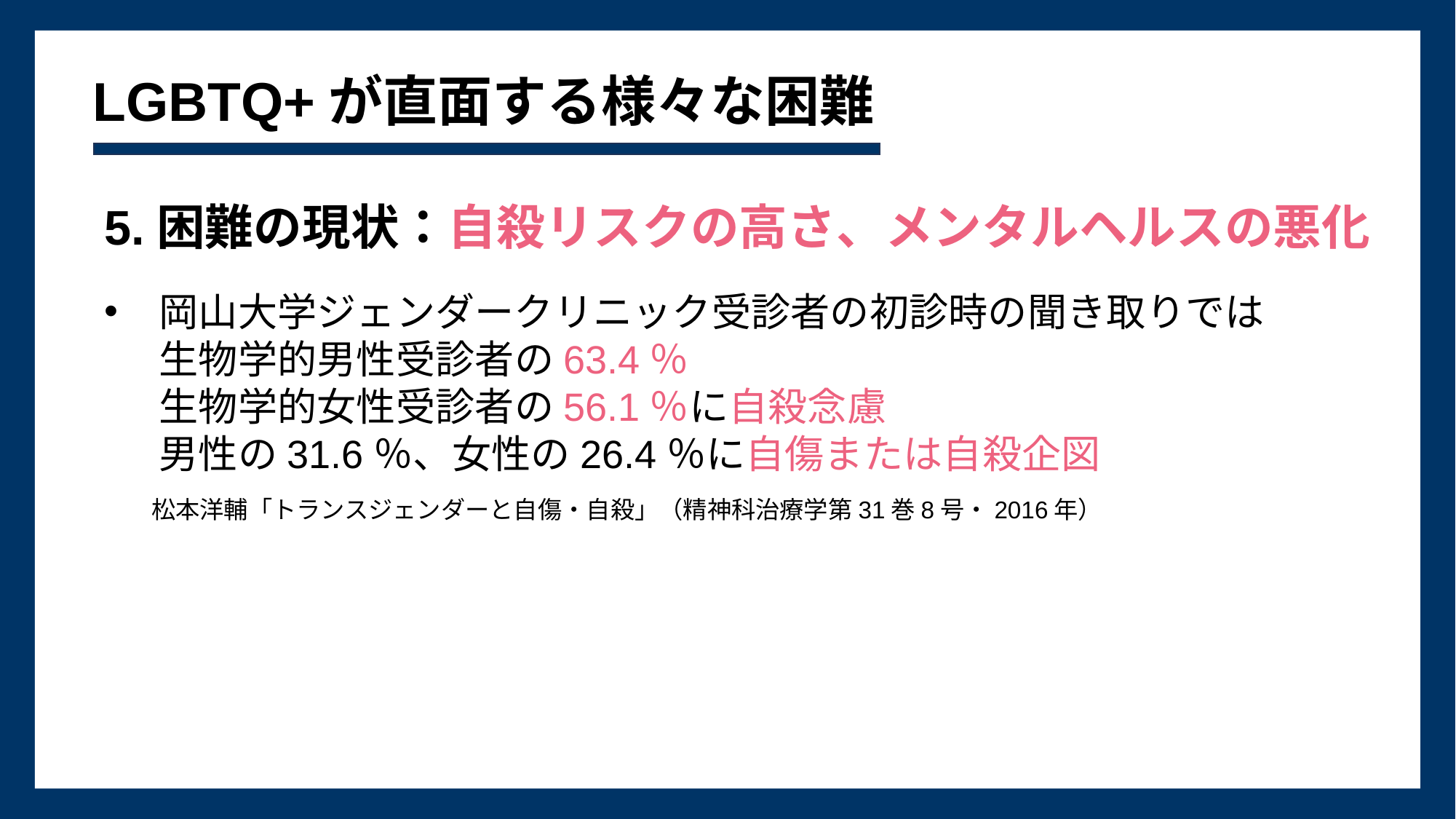

# LGBTQ+が直面する様々な困難

5.困難の現状：自殺リスクの高さ、メンタルヘルスの悪化
岡山大学ジェンダークリニック受診者の初診時の聞き取りでは生物学的男性受診者の63.4％
生物学的女性受診者の56.1％に自殺念慮
男性の31.6％、女性の26.4％に自傷または自殺企図
松本洋輔「トランスジェンダーと自傷・自殺」（精神科治療学第31巻8号・2016年）